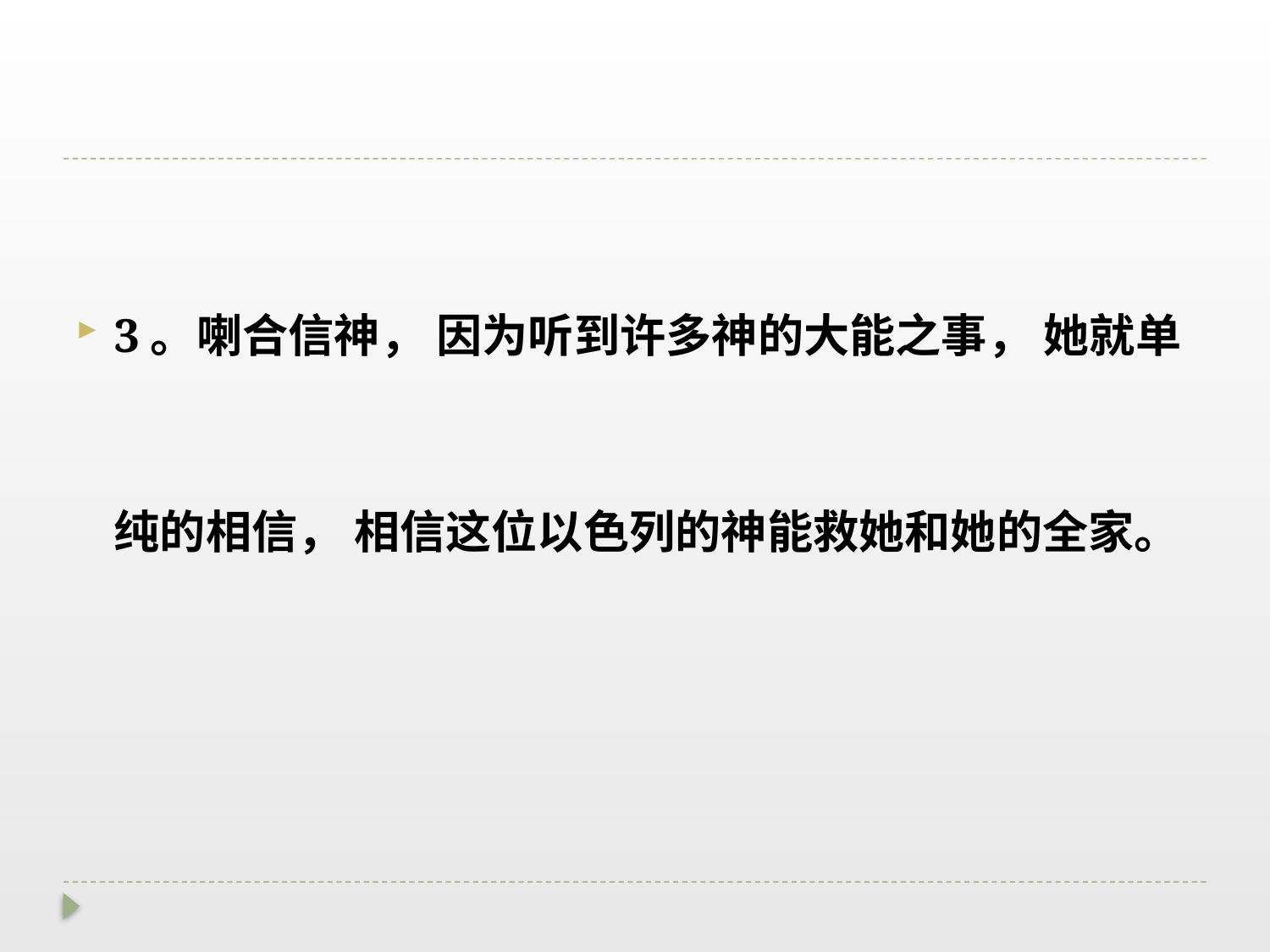

#

3。喇合信神， 因为听到许多神的大能之事， 她就单

	纯的相信， 相信这位以色列的神能救她和她的全家。